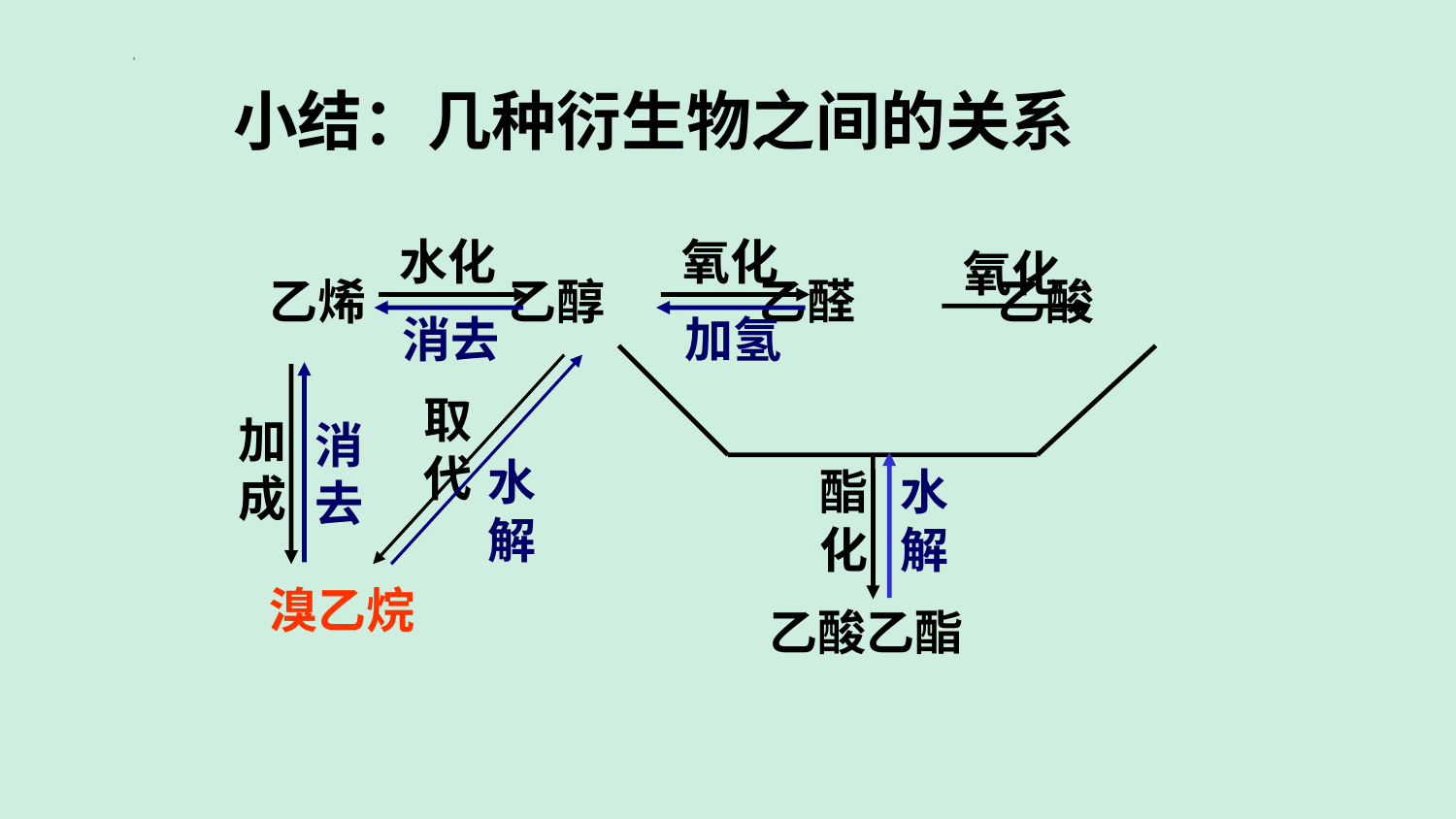

小结：几种衍生物之间的关系
水化

消去

氧化

加氢

氧化

乙烯             乙醇              乙醛             乙酸

取代
水解

加成
消去

酯化
水解
溴乙烷
乙酸乙酯